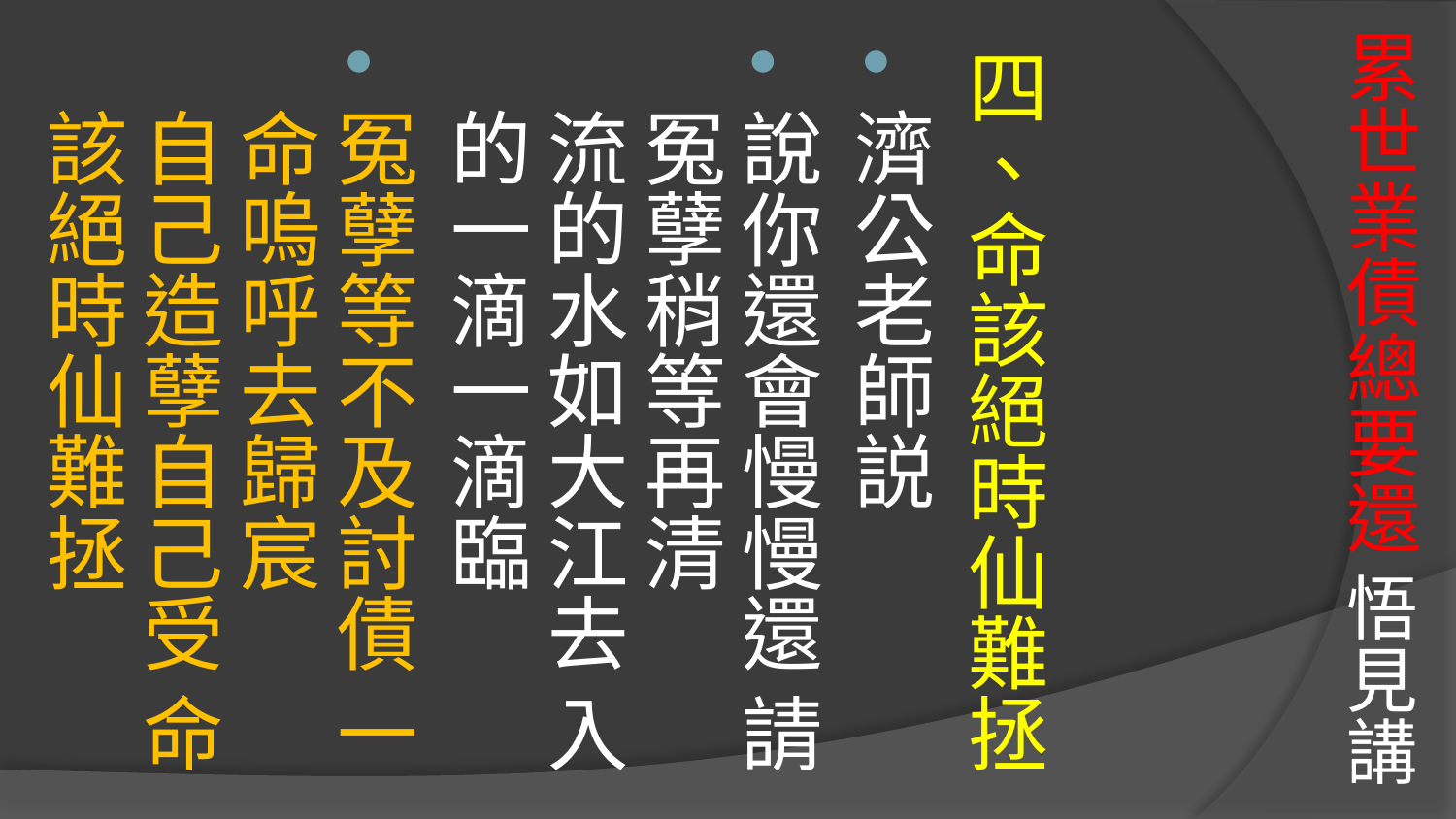

# 累世業債總要還 悟見講
四、命該絕時仙難拯
濟公老師説
說你還會慢慢還 請冤孽稍等再清
流的水如大江去 入的一滴一滴臨
冤孽等不及討債 一命嗚呼去歸宸
自己造孽自己受 命該絕時仙難拯